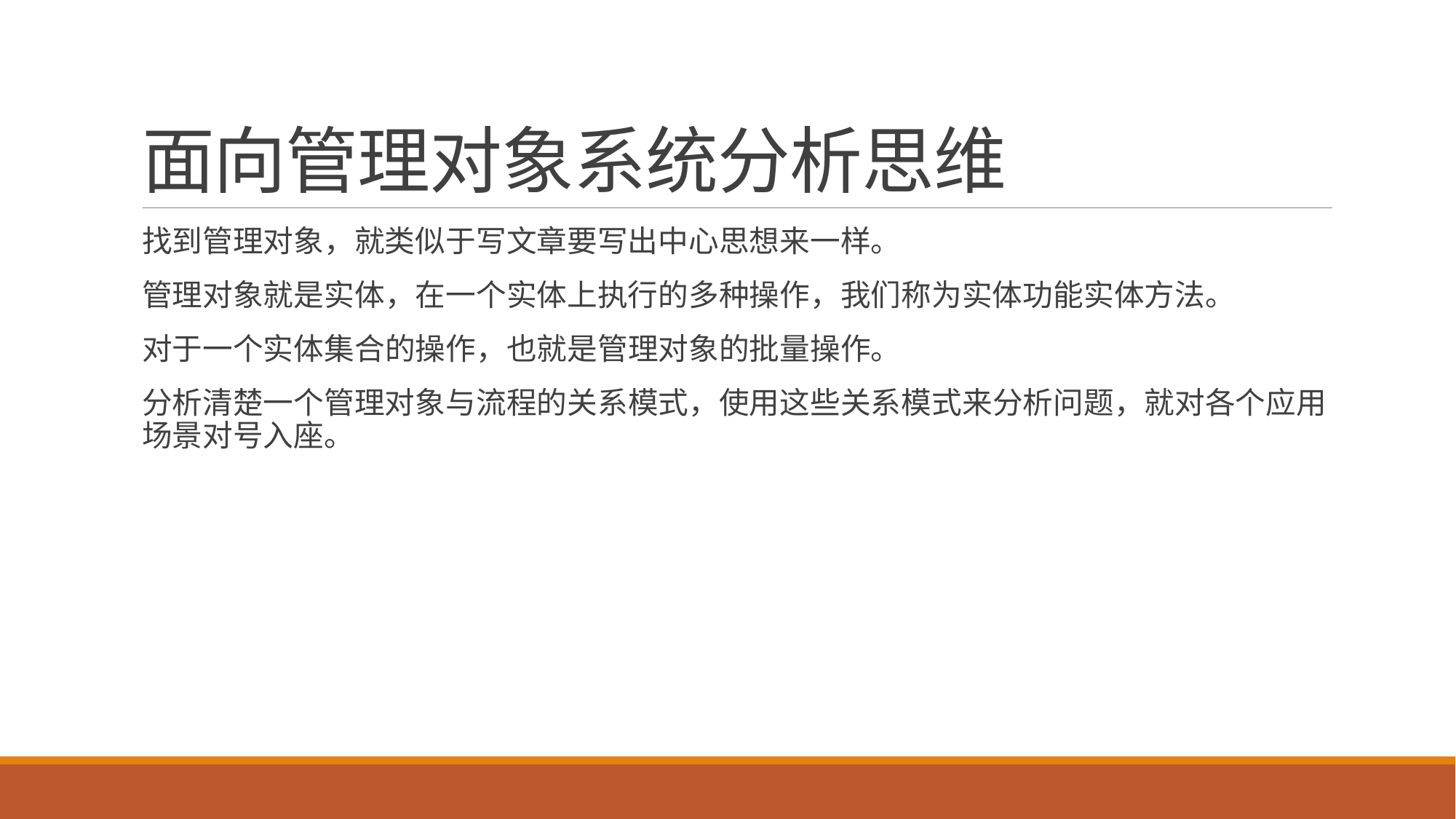

# 面向管理对象系统分析思维
找到管理对象，就类似于写文章要写出中心思想来一样。
管理对象就是实体，在一个实体上执行的多种操作，我们称为实体功能实体方法。
对于一个实体集合的操作，也就是管理对象的批量操作。
分析清楚一个管理对象与流程的关系模式，使用这些关系模式来分析问题，就对各个应用场景对号入座。